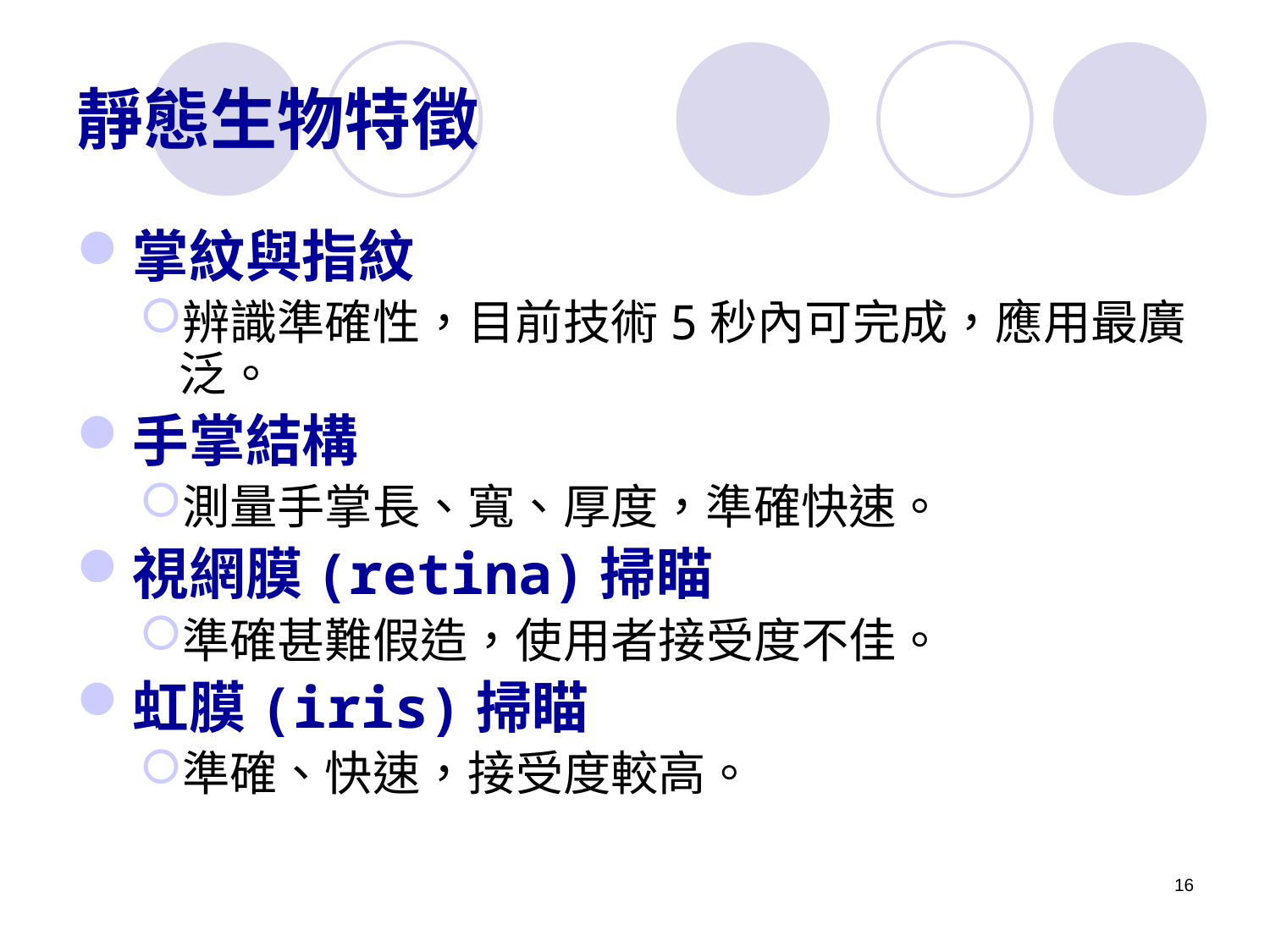

# 靜態生物特徵
掌紋與指紋
辨識準確性，目前技術5秒內可完成，應用最廣泛。
手掌結構
測量手掌長、寬、厚度，準確快速。
視網膜(retina)掃瞄
準確甚難假造，使用者接受度不佳。
虹膜(iris)掃瞄
準確、快速，接受度較高。
16